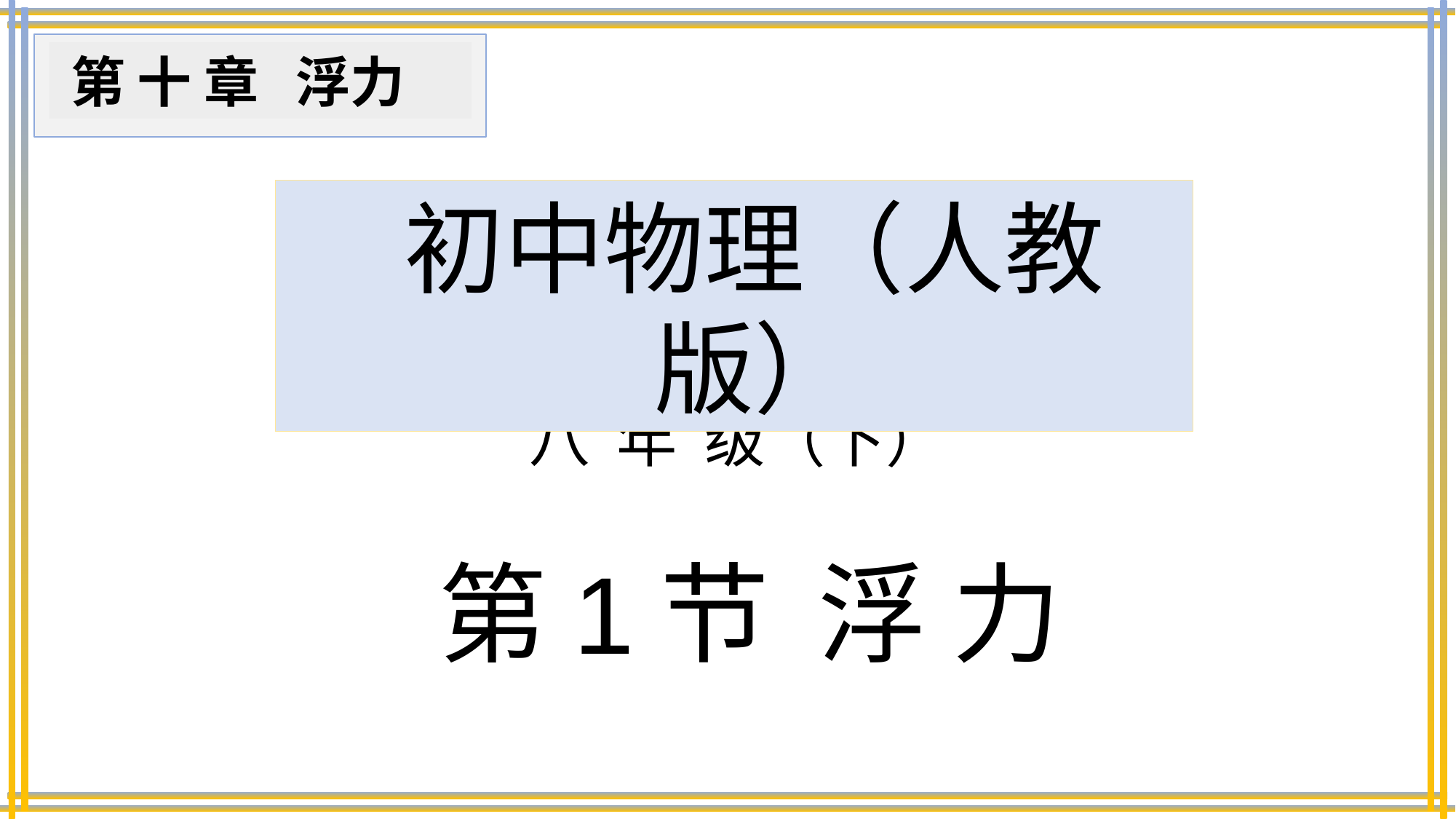

第 十 章   浮力
初中物理（人教版）
八  年  级（下）
第1节  浮 力